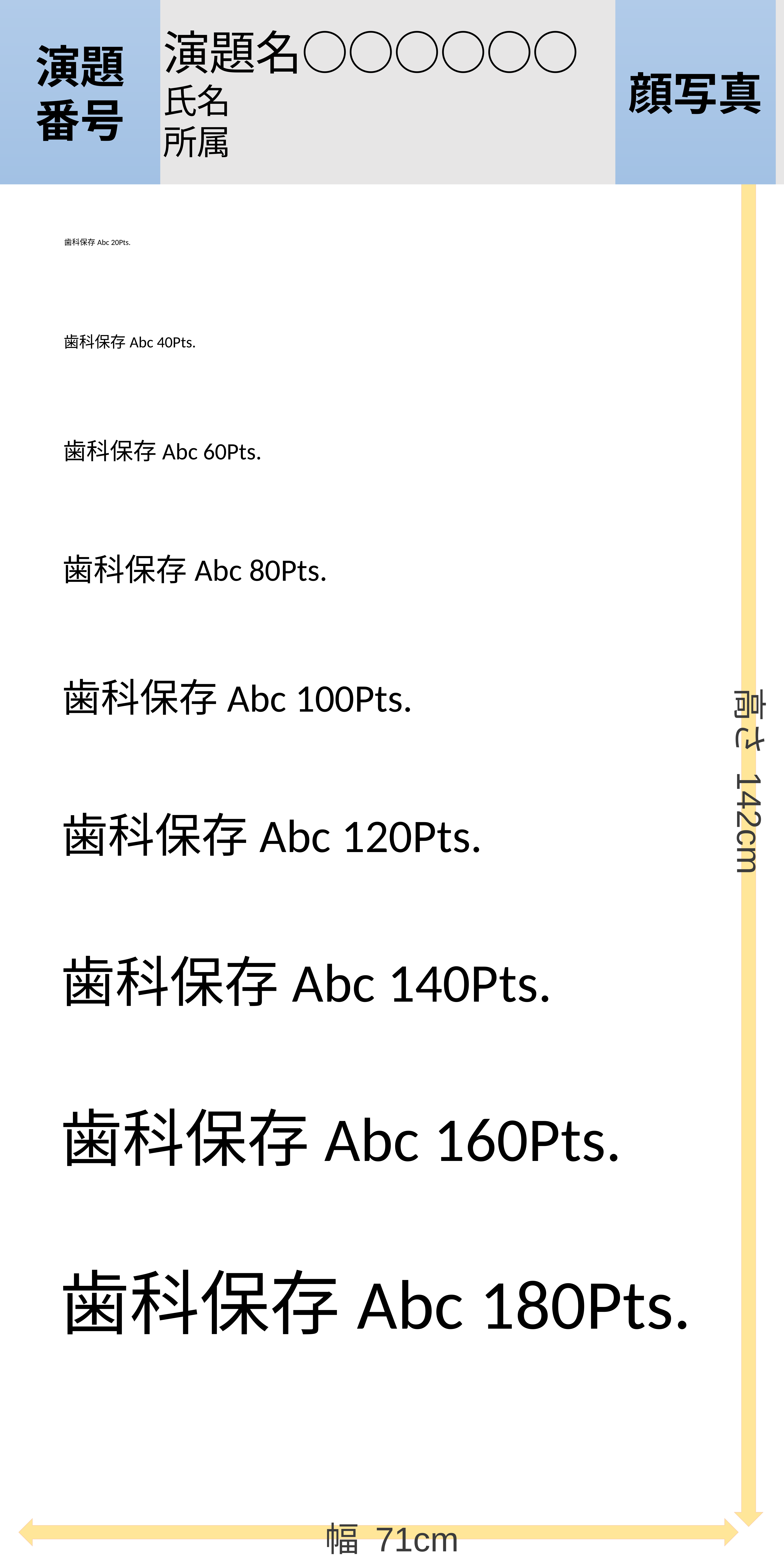

演題
番号
顔写真
演題名○○○○○○
氏名
所属

歯科保存Abc 20Pts.
歯科保存Abc 40Pts.
歯科保存Abc 60Pts.
歯科保存Abc 80Pts.
歯科保存Abc 100Pts.
高さ 142cm
歯科保存Abc 120Pts.
歯科保存Abc 140Pts.
歯科保存Abc 160Pts.
歯科保存Abc 180Pts.
幅 71cm